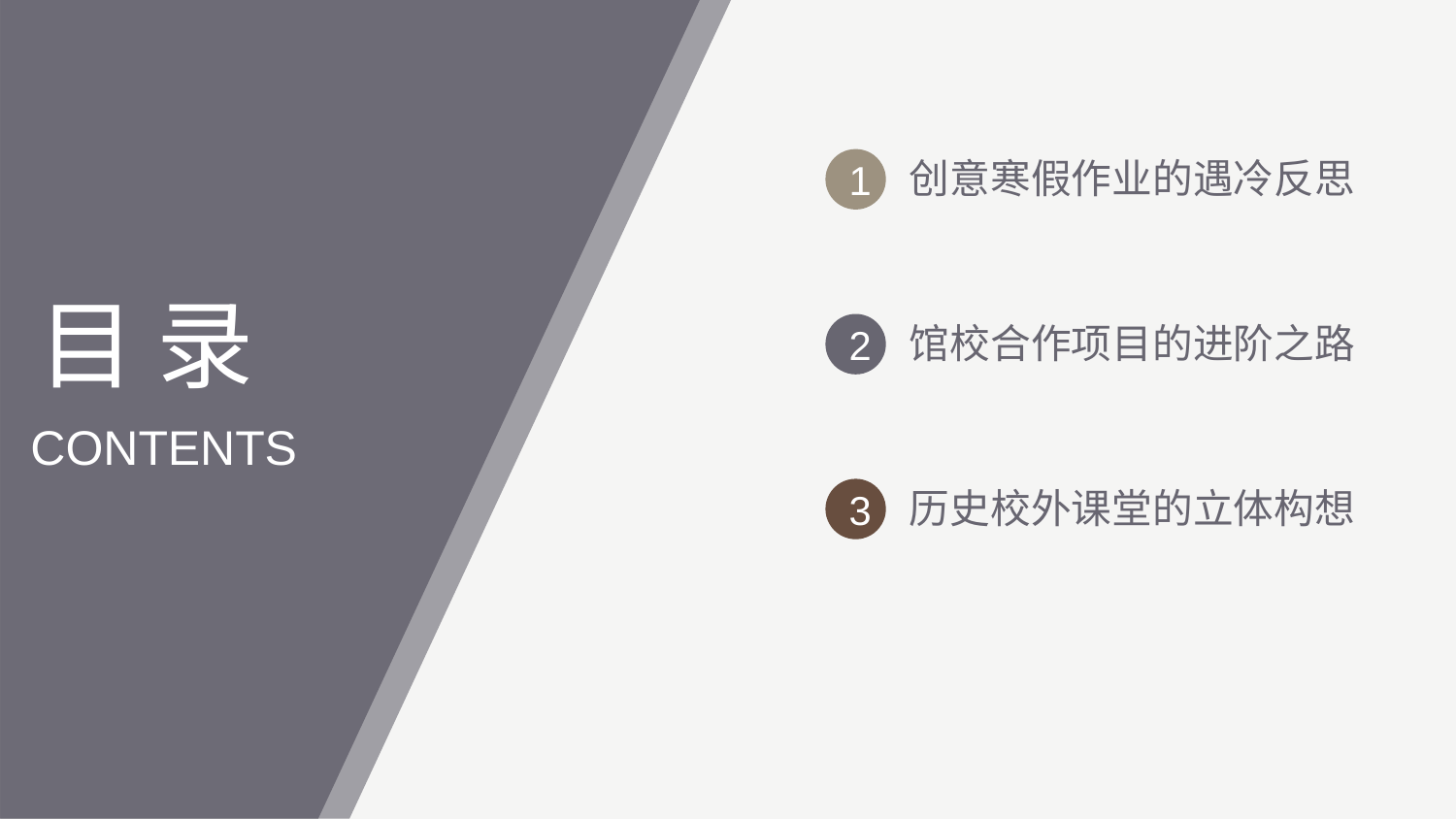

创意寒假作业的遇冷反思
1
目 录
馆校合作项目的进阶之路
2
CONTENTS
历史校外课堂的立体构想
3